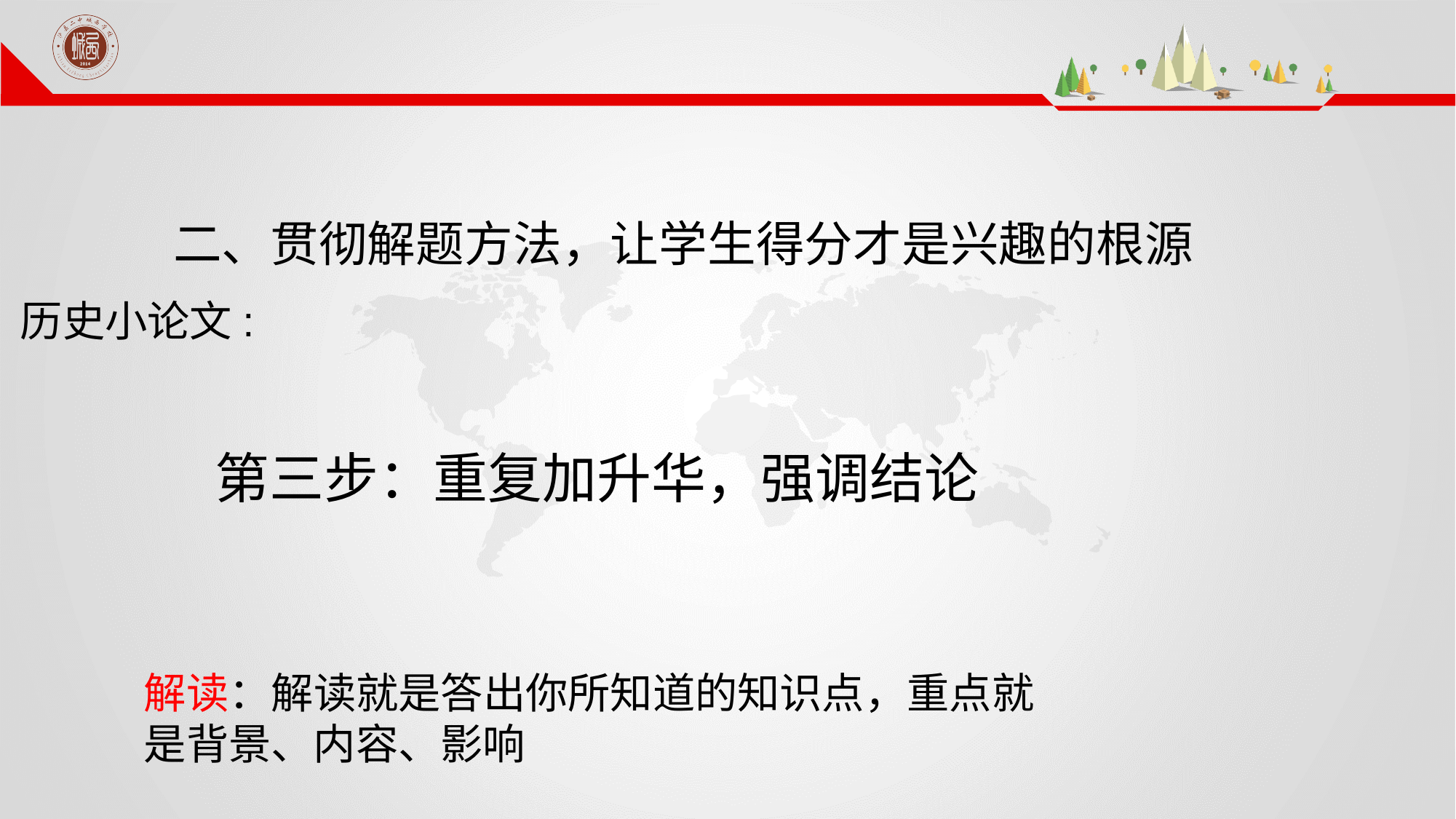

二、贯彻解题方法，让学生得分才是兴趣的根源
历史小论文:
第三步：重复加升华，强调结论
解读：解读就是答出你所知道的知识点，重点就是背景、内容、影响